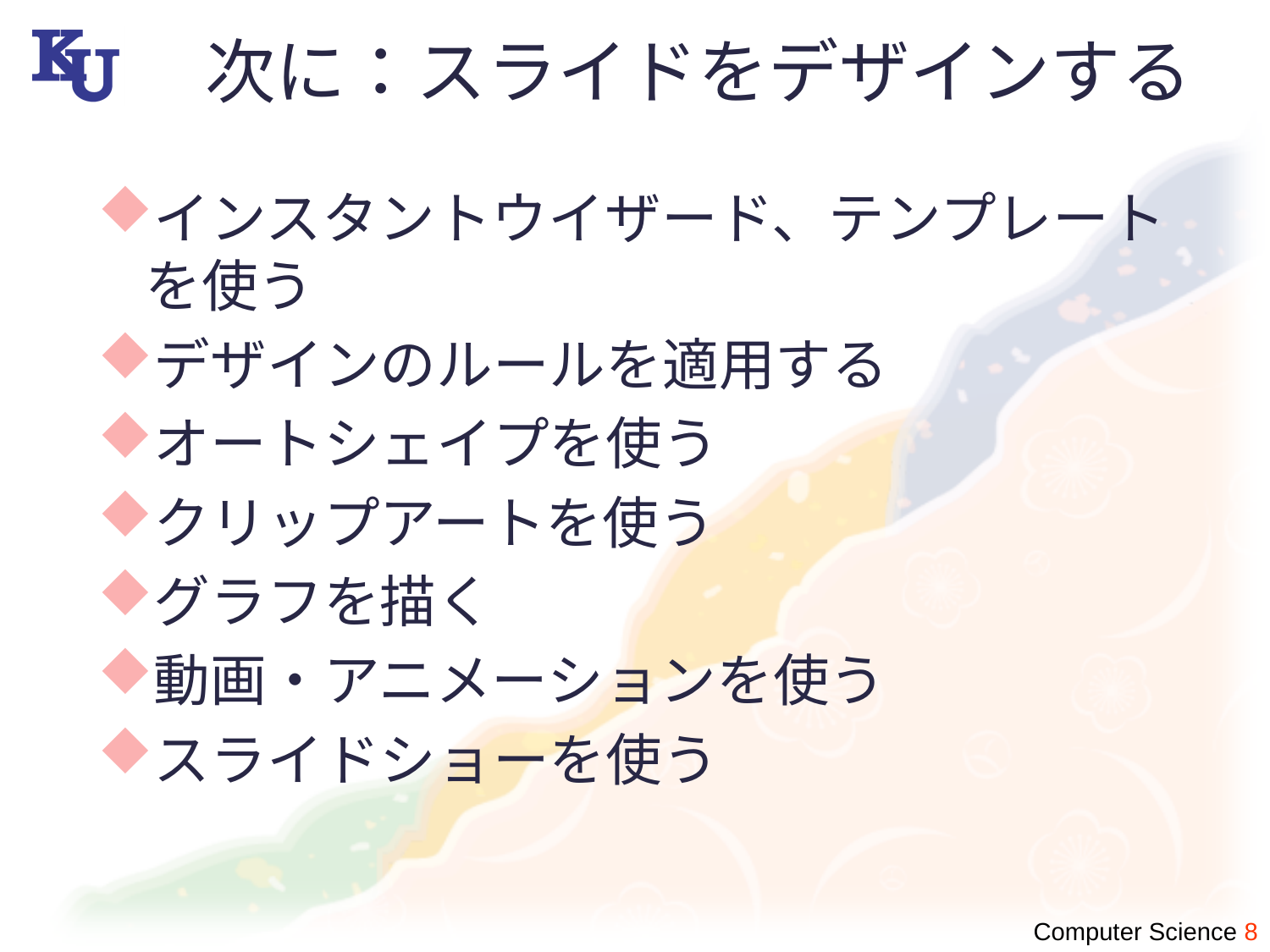

# 次に：スライドをデザインする
インスタントウイザード、テンプレートを使う
デザインのルールを適用する
オートシェイプを使う
クリップアートを使う
グラフを描く
動画・アニメーションを使う
スライドショーを使う